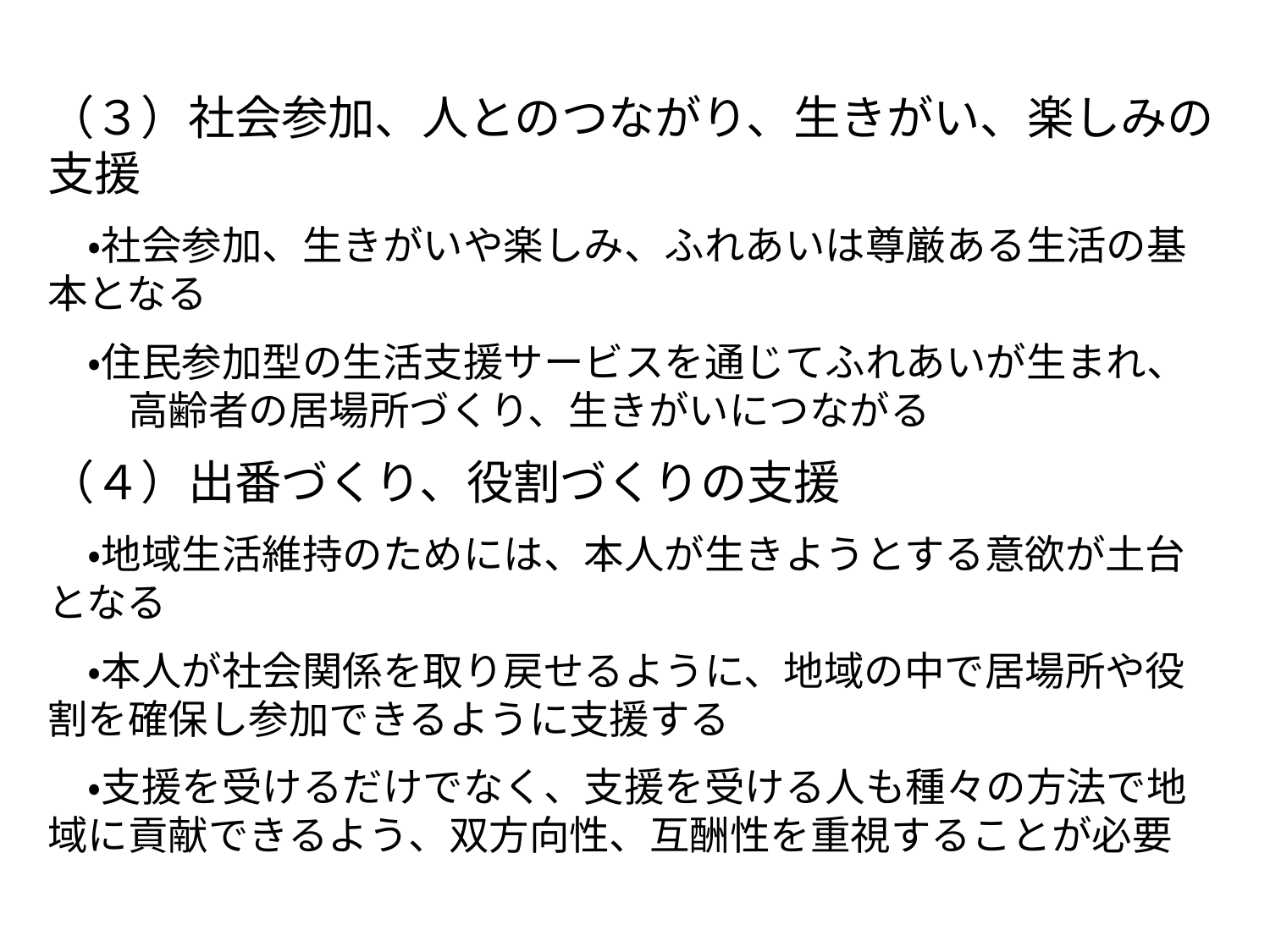

（３）社会参加、人とのつながり、生きがい、楽しみの支援
　・社会参加、生きがいや楽しみ、ふれあいは尊厳ある生活の基本となる
　・住民参加型の生活支援サービスを通じてふれあいが生まれ、　　高齢者の居場所づくり、生きがいにつながる
（４）出番づくり、役割づくりの支援
　・地域生活維持のためには、本人が生きようとする意欲が土台となる
　・本人が社会関係を取り戻せるように、地域の中で居場所や役割を確保し参加できるように支援する
　・支援を受けるだけでなく、支援を受ける人も種々の方法で地域に貢献できるよう、双方向性、互酬性を重視することが必要